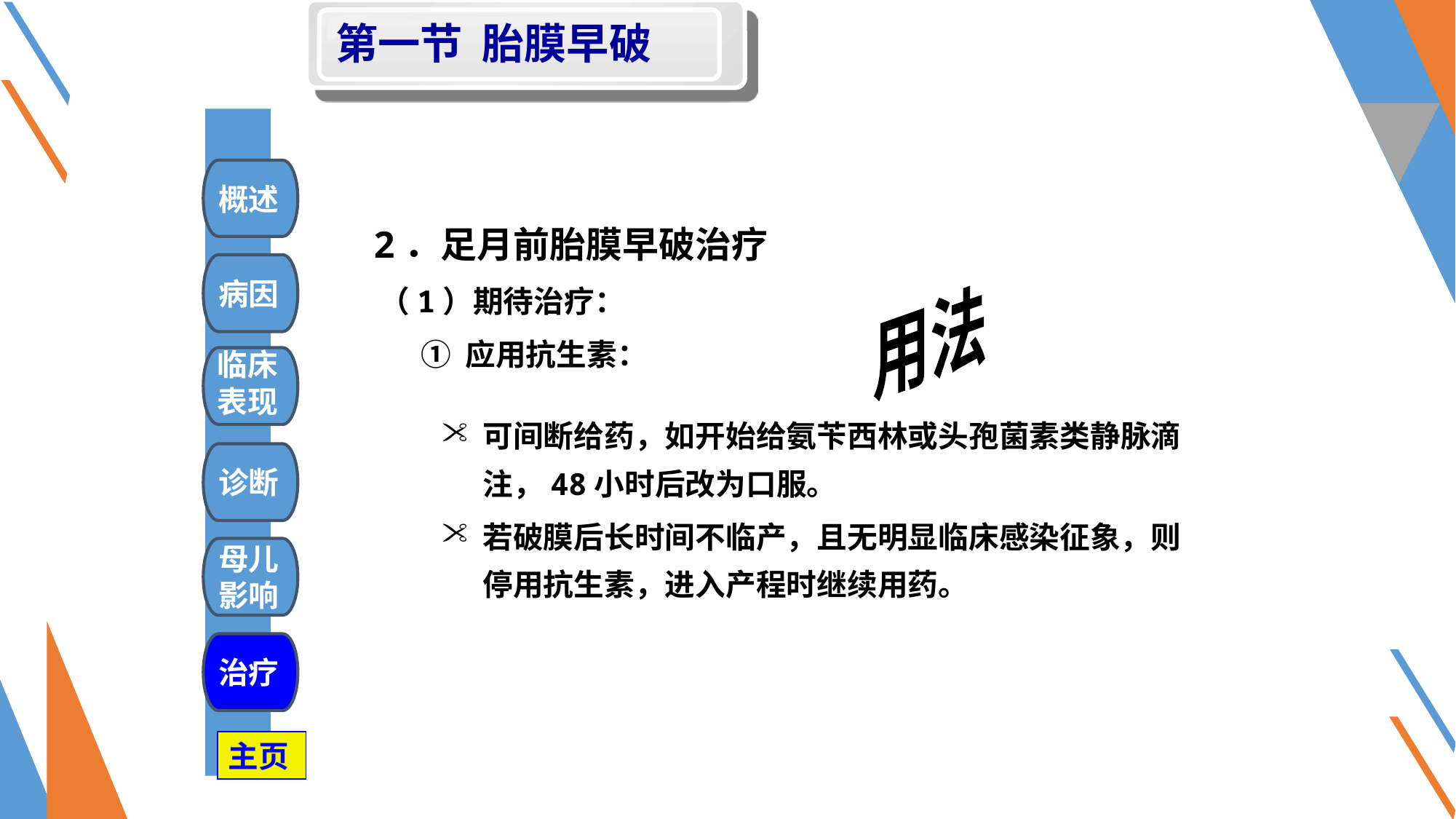

第一节  胎膜早破

概述
 2．足月前胎膜早破治疗
   （1）期待治疗：
          ① 应用抗生素：
病因
用法
临床
表现

可间断给药，如开始给氨苄西林或头孢菌素类静脉滴注，48小时后改为口服。
若破膜后长时间不临产，且无明显临床感染征象，则停用抗生素，进入产程时继续用药。
诊断
母儿
影响
治疗
主页